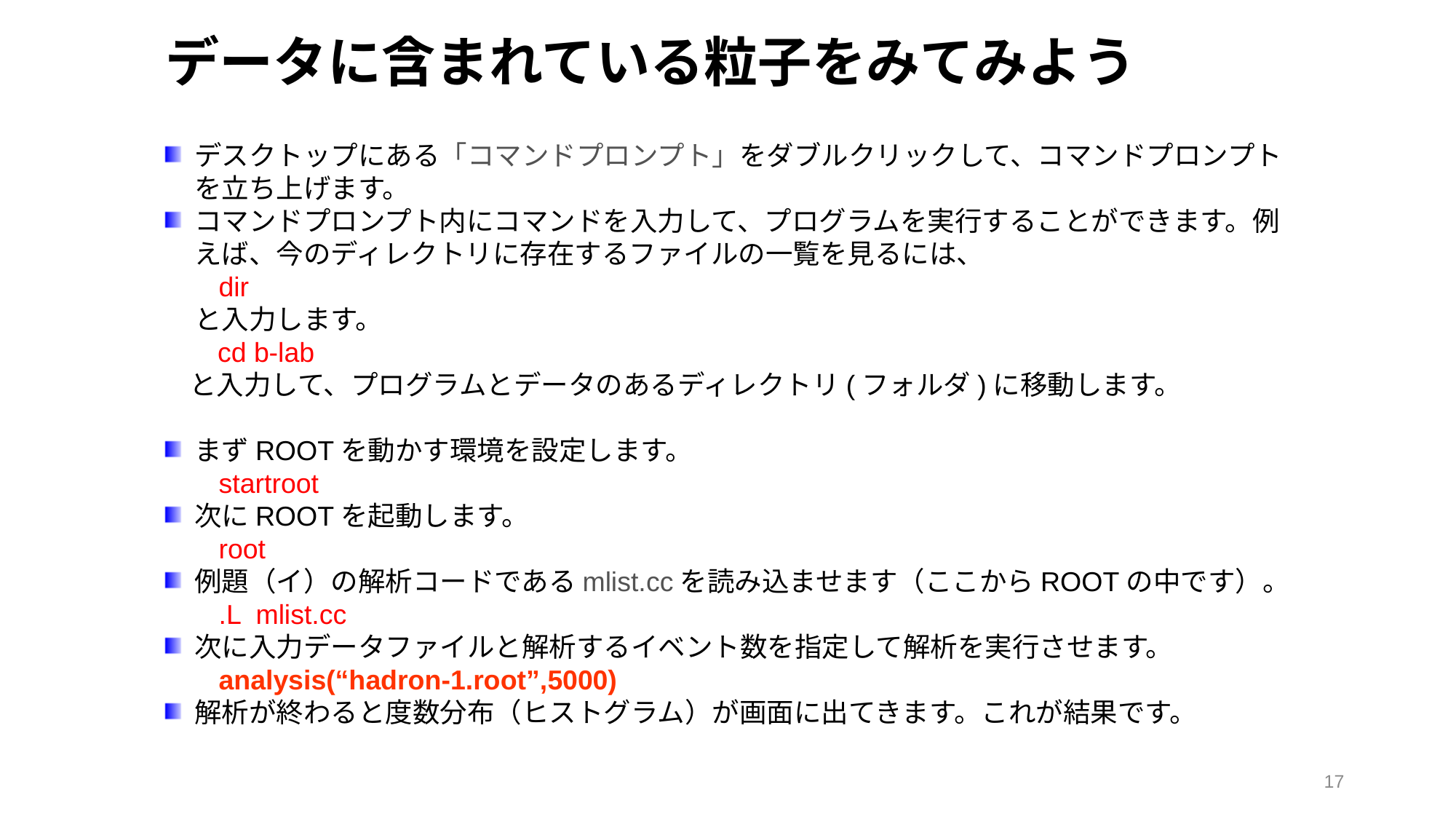

データに含まれている粒子をみてみよう
デスクトップにある「コマンドプロンプト」をダブルクリックして、コマンドプロンプトを立ち上げます。
コマンドプロンプト内にコマンドを入力して、プログラムを実行することができます。例えば、今のディレクトリに存在するファイルの一覧を見るには、
dir
	と入力します。
       cd b-lab
   と入力して、プログラムとデータのあるディレクトリ(フォルダ)に移動します。

まずROOTを動かす環境を設定します。
startroot
次にROOTを起動します。
root
例題（イ）の解析コードであるmlist.ccを読み込ませます（ここからROOTの中です）。
.L  mlist.cc
次に入力データファイルと解析するイベント数を指定して解析を実行させます。
analysis(“hadron-1.root”,5000)
解析が終わると度数分布（ヒストグラム）が画面に出てきます。これが結果です。
17